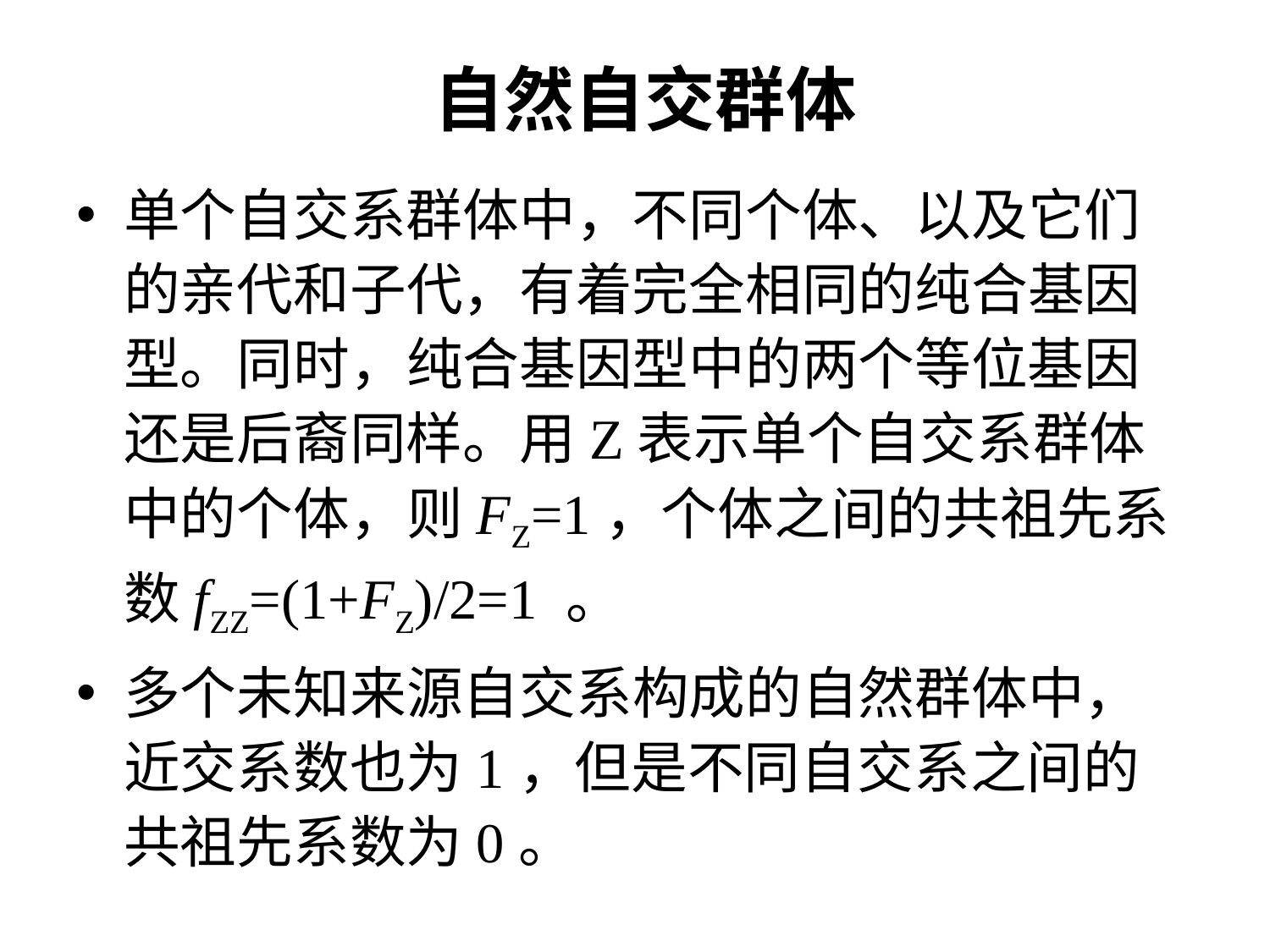

# 自然自交群体
单个自交系群体中，不同个体、以及它们的亲代和子代，有着完全相同的纯合基因型。同时，纯合基因型中的两个等位基因还是后裔同样。用Z表示单个自交系群体中的个体，则FZ=1，个体之间的共祖先系数fZZ=(1+FZ)/2=1 。
多个未知来源自交系构成的自然群体中，近交系数也为1，但是不同自交系之间的共祖先系数为0。